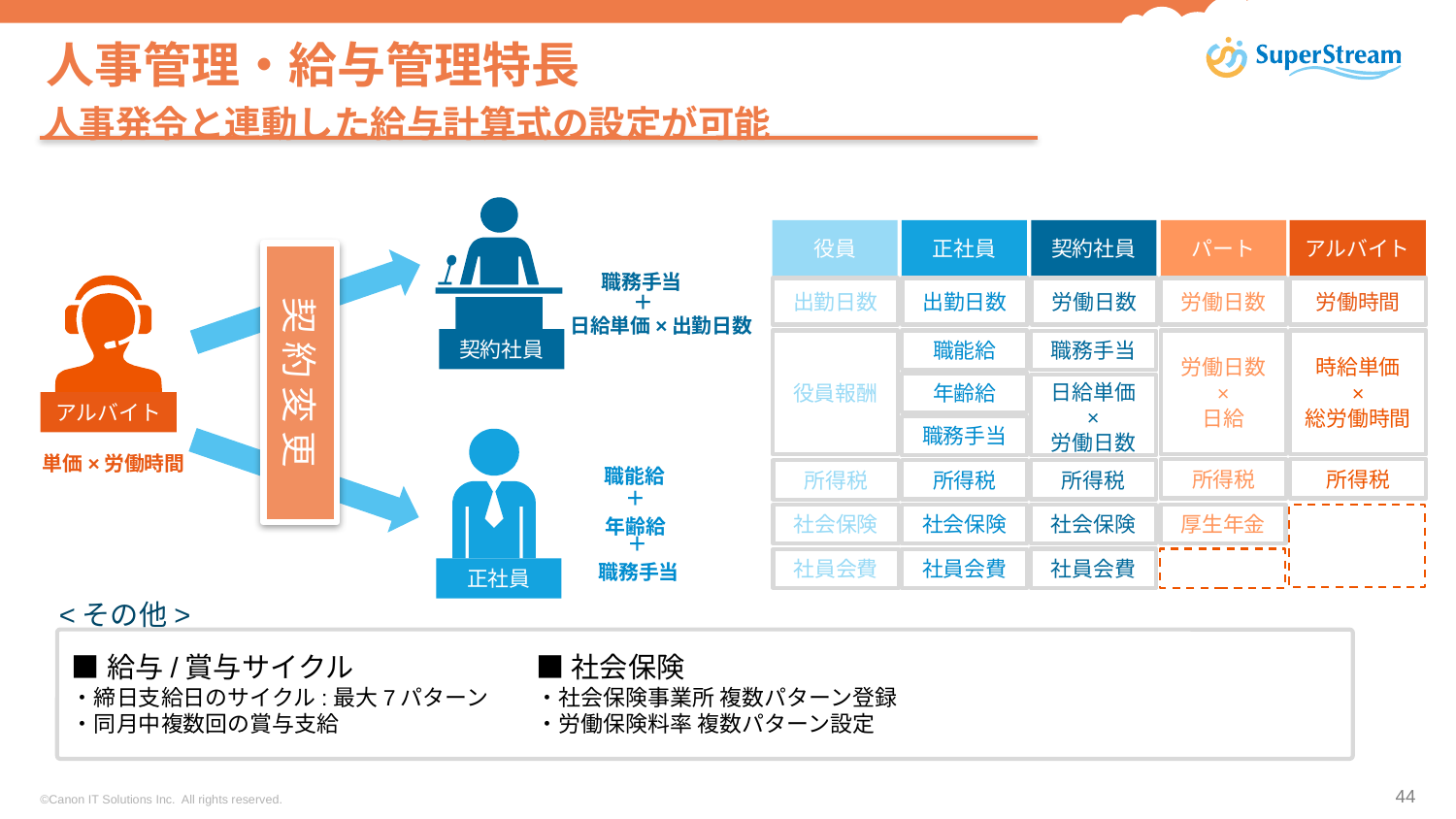

# 人事管理・給与管理特長
人事発令と連動した給与計算式の設定が可能

役員
正社員
契約社員
パート
アルバイト
契 約 変 更
職務手当

出勤日数
出勤日数
労働日数
労働日数
労働時間

＋
日給単価×出勤日数
契約社員
役員報酬
職能給
労働日数
×
日給
時給単価
×
総労働時間
職務手当
年齢給
日給単価
×
労働日数
アルバイト
職務手当

単価×労働時間

職能給
所得税
所得税
所得税
所得税
所得税
＋
社会保険
社会保険
社会保険
厚生年金

年齢給
＋
社員会費

社員会費
社員会費
職務手当
正社員
<その他>

■給与/賞与サイクル
・締日支給日のサイクル:最大7パターン
・同月中複数回の賞与支給
■社会保険
・社会保険事業所 複数パターン登録
・労働保険料率 複数パターン設定
©Canon IT Solutions Inc.  All rights reserved.
44